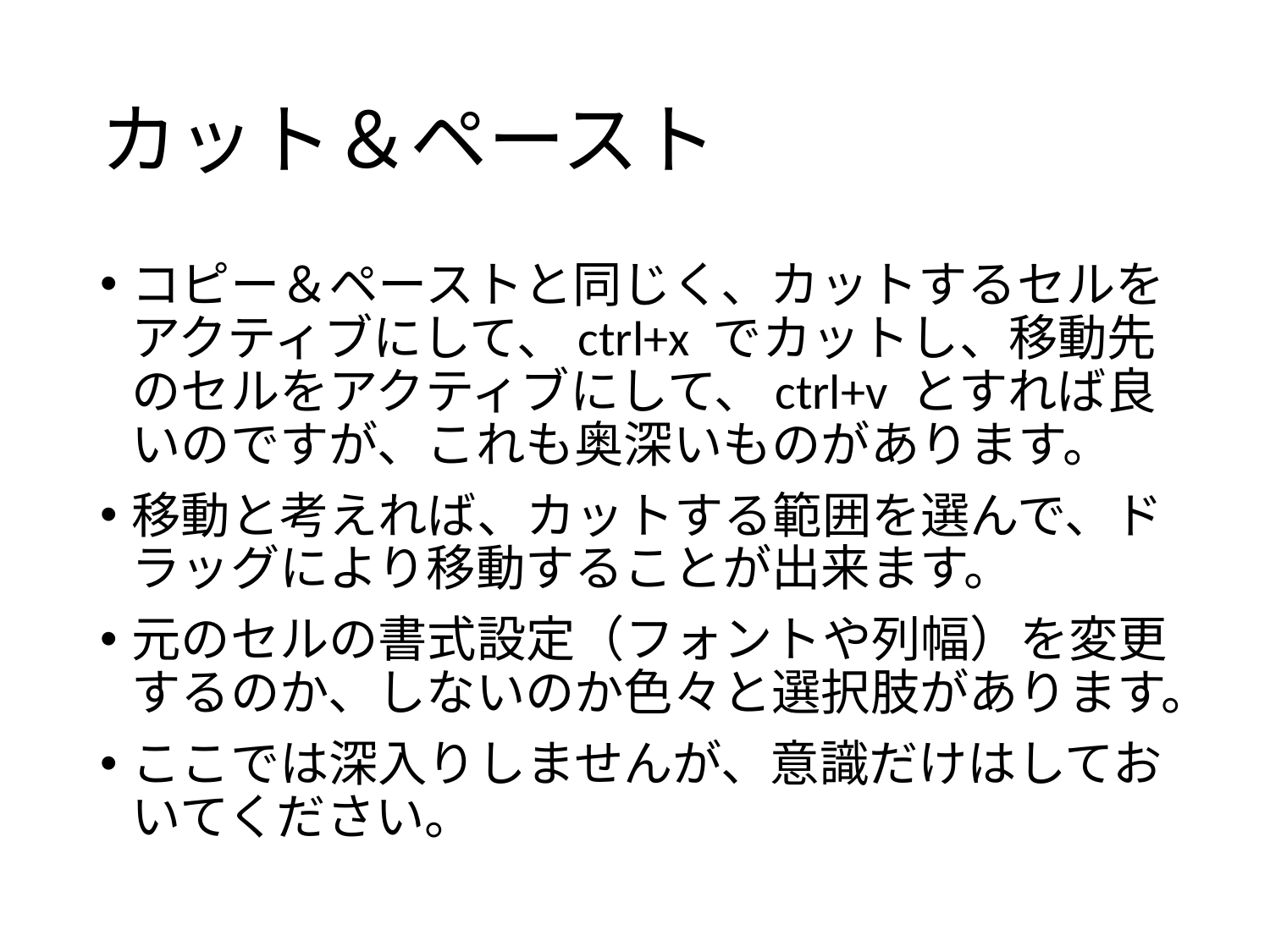

# カット＆ペースト
コピー＆ペーストと同じく、カットするセルをアクティブにして、ctrl+x でカットし、移動先のセルをアクティブにして、ctrl+v とすれば良いのですが、これも奥深いものがあります。
移動と考えれば、カットする範囲を選んで、ドラッグにより移動することが出来ます。
元のセルの書式設定（フォントや列幅）を変更するのか、しないのか色々と選択肢があります。
ここでは深入りしませんが、意識だけはしておいてください。